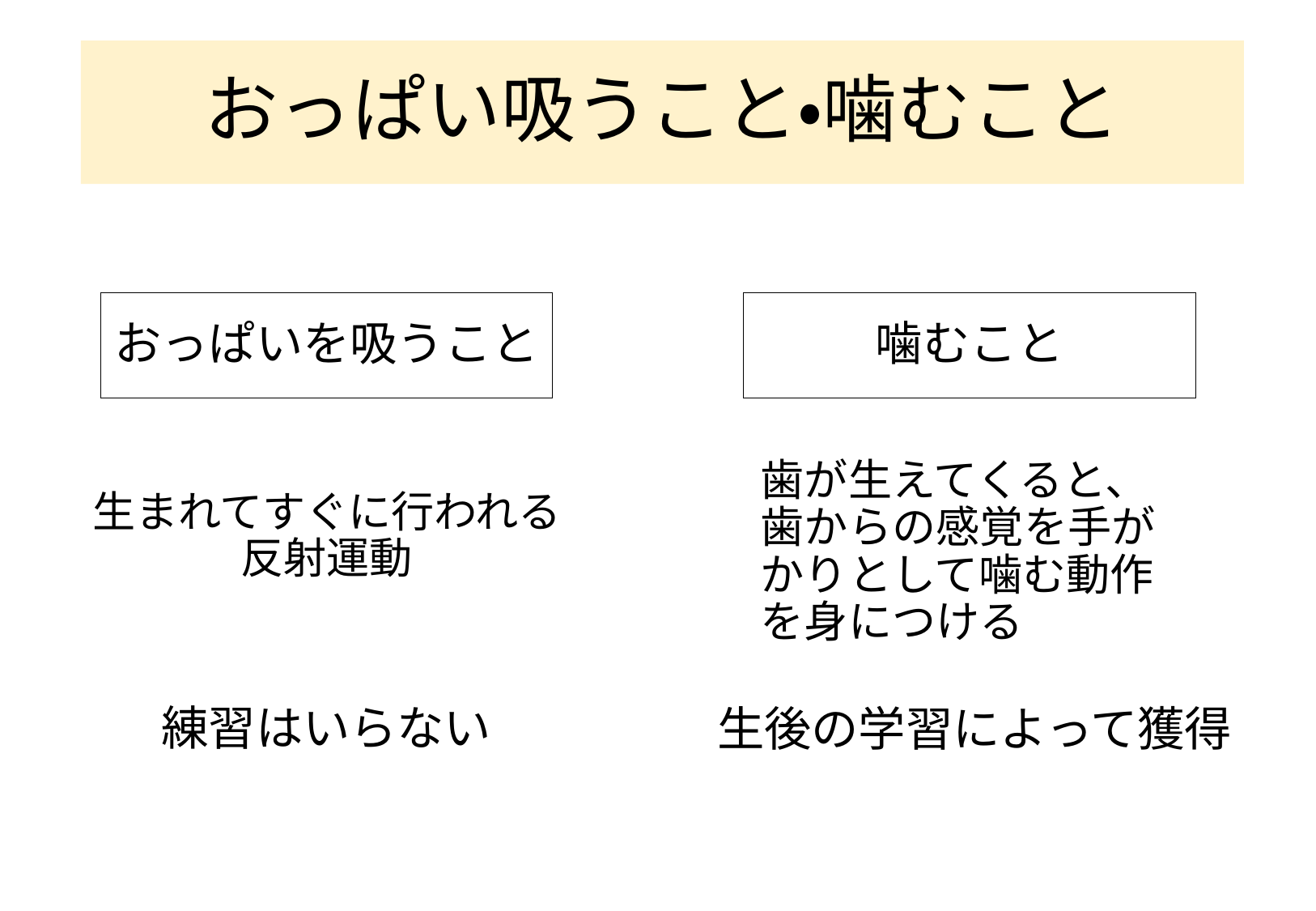

# おっぱい吸うこと・噛むこと
おっぱいを吸うこと
噛むこと
歯が生えてくると、歯からの感覚を手がかりとして噛む動作を身につける
生まれてすぐに行われる反射運動
練習はいらない
生後の学習によって獲得